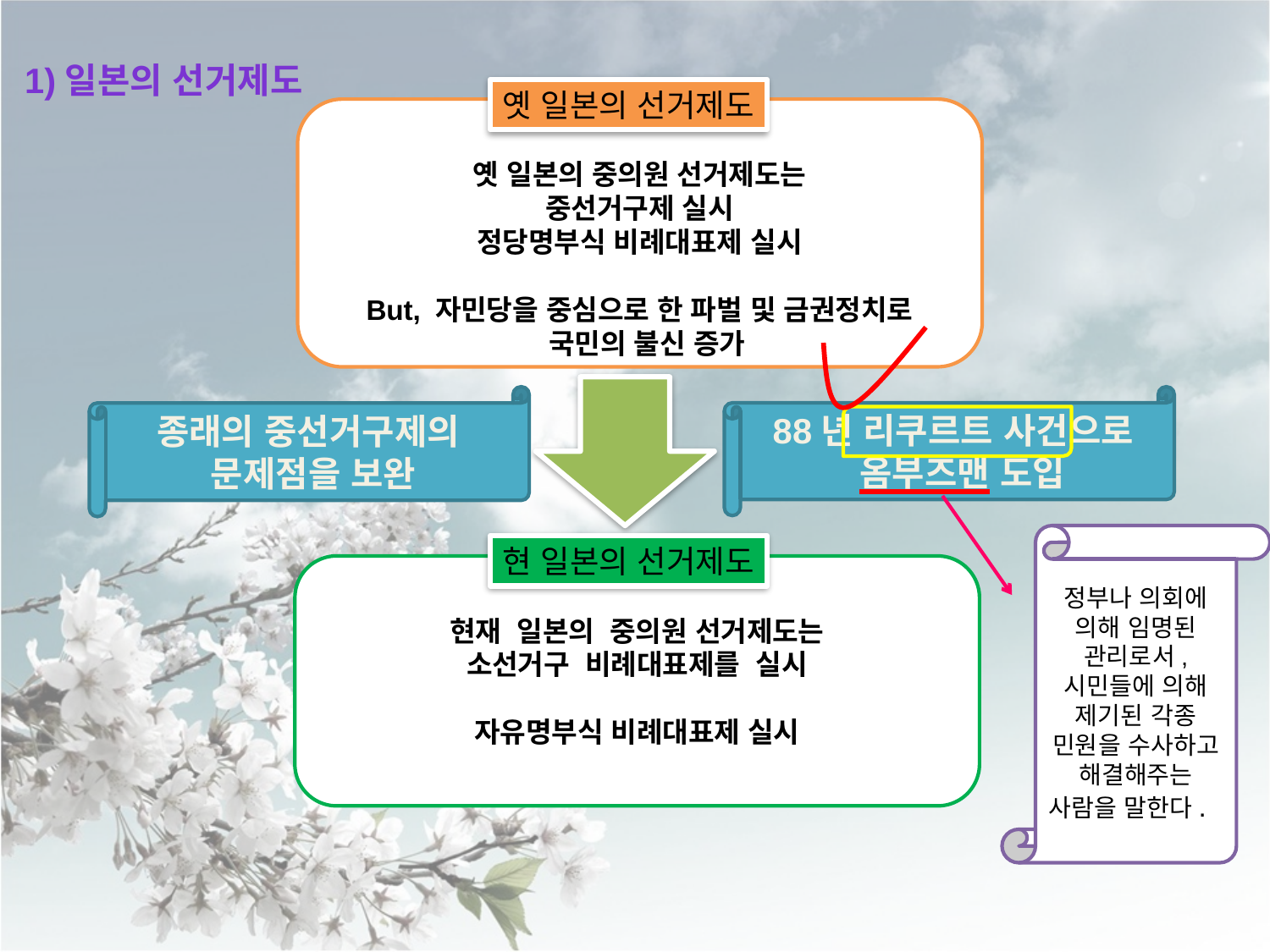

# 1)일본의 선거제도
옛 일본의 선거제도

옛 일본의 중의원 선거제도는
중선거구제 실시
정당명부식 비례대표제 실시

But, 자민당을 중심으로 한 파벌 및 금권정치로
 국민의 불신 증가

종래의 중선거구제의
문제점을 보완
88년 리쿠르트 사건으로
 옴부즈맨 도입

정부나 의회에 의해 임명된 관리로서, 시민들에 의해 제기된 각종 민원을 수사하고 해결해주는 사람을 말한다.
현 일본의 선거제도

현재  일본의  중의원 선거제도는
소선거구  비례대표제를  실시

자유명부식 비례대표제 실시